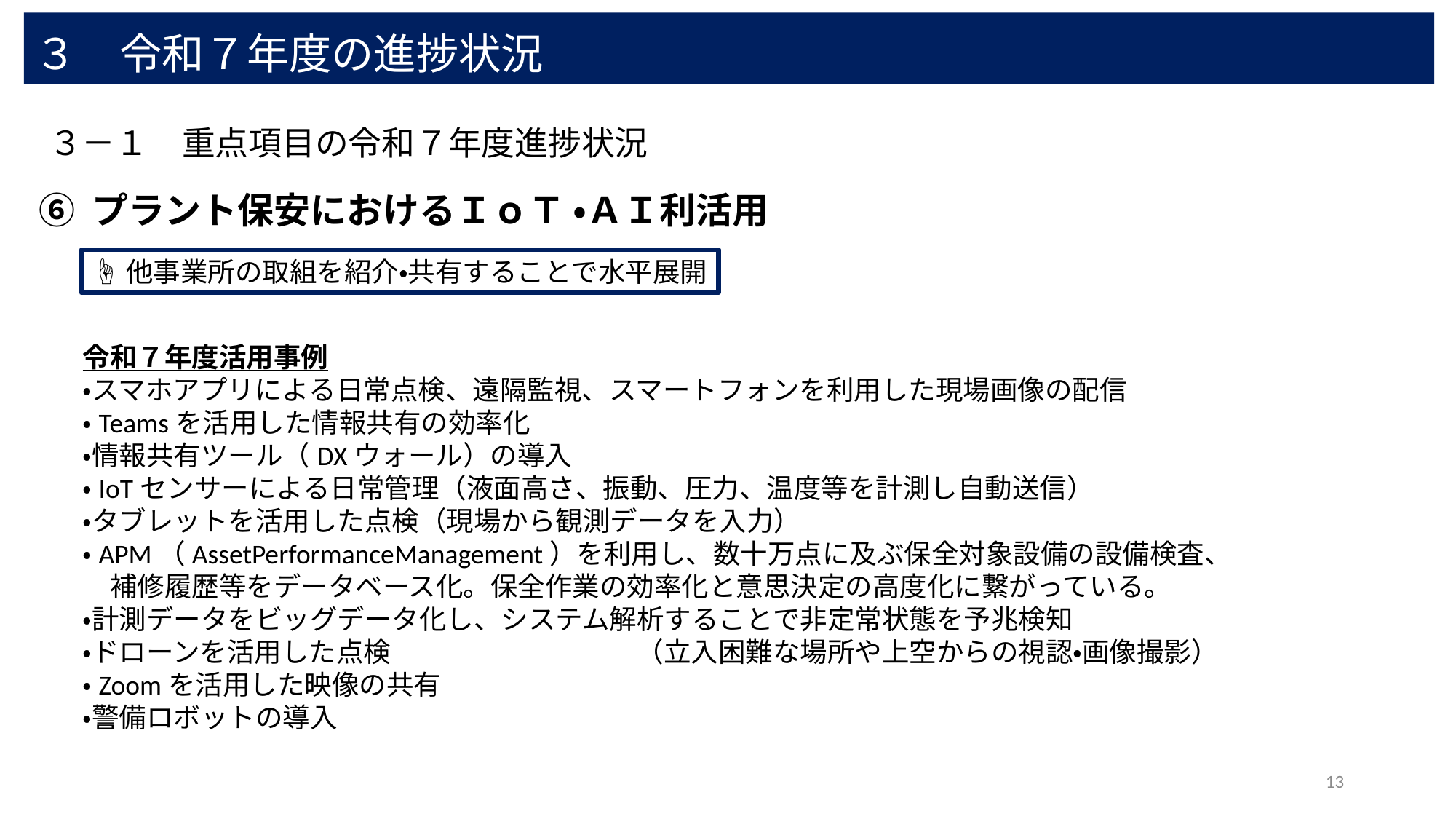

３　令和７年度の進捗状況
３－１　重点項目の令和７年度進捗状況
⑥ プラント保安におけるＩｏＴ ・ＡＩ利活用
☝他事業所の取組を紹介・共有することで水平展開
令和７年度活用事例
・スマホアプリによる日常点検、遠隔監視、スマートフォンを利用した現場画像の配信
・Teamsを活用した情報共有の効率化
・情報共有ツール（DXウォール）の導入
・IoTセンサーによる日常管理（液面高さ、振動、圧力、温度等を計測し自動送信）
・タブレットを活用した点検（現場から観測データを入力）
・APM（AssetPerformanceManagement）を利用し、数十万点に及ぶ保全対象設備の設備検査、
　補修履歴等をデータベース化。保全作業の効率化と意思決定の高度化に繋がっている。
・計測データをビッグデータ化し、システム解析することで非定常状態を予兆検知
・ドローンを活用した点検　　　　　　　　　（立入困難な場所や上空からの視認・画像撮影）
・Zoomを活用した映像の共有
・警備ロボットの導入
13